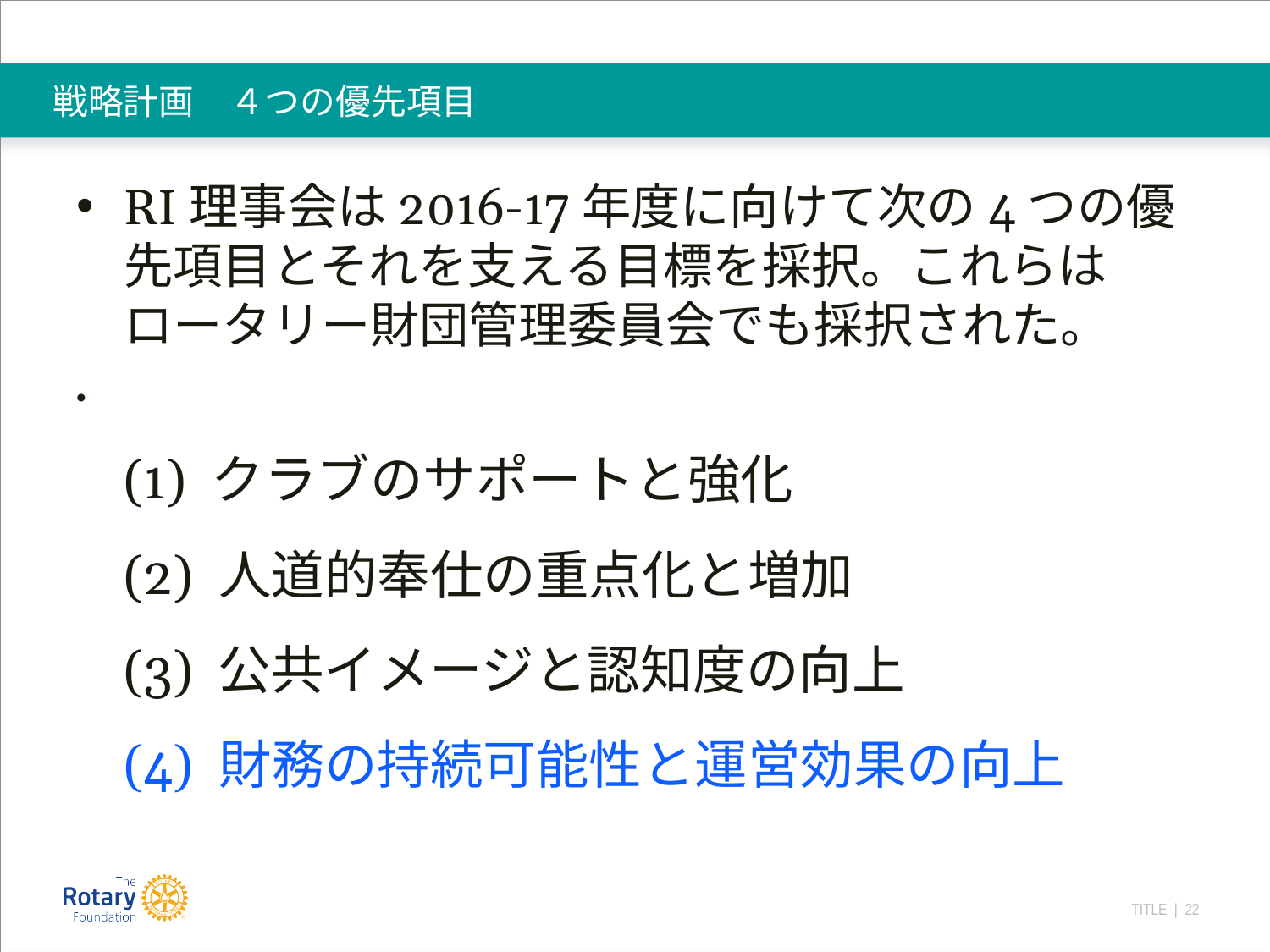

# 戦略計画　４つの優先項目
RI理事会は2016-17年度に向けて次の4つの優先項目とそれを支える目標を採択。これらはロータリー財団管理委員会でも採択された。
(1) クラブのサポートと強化 
(2) 人道的奉仕の重点化と増加
(3) 公共イメージと認知度の向上
(4) 財務の持続可能性と運営効果の向上